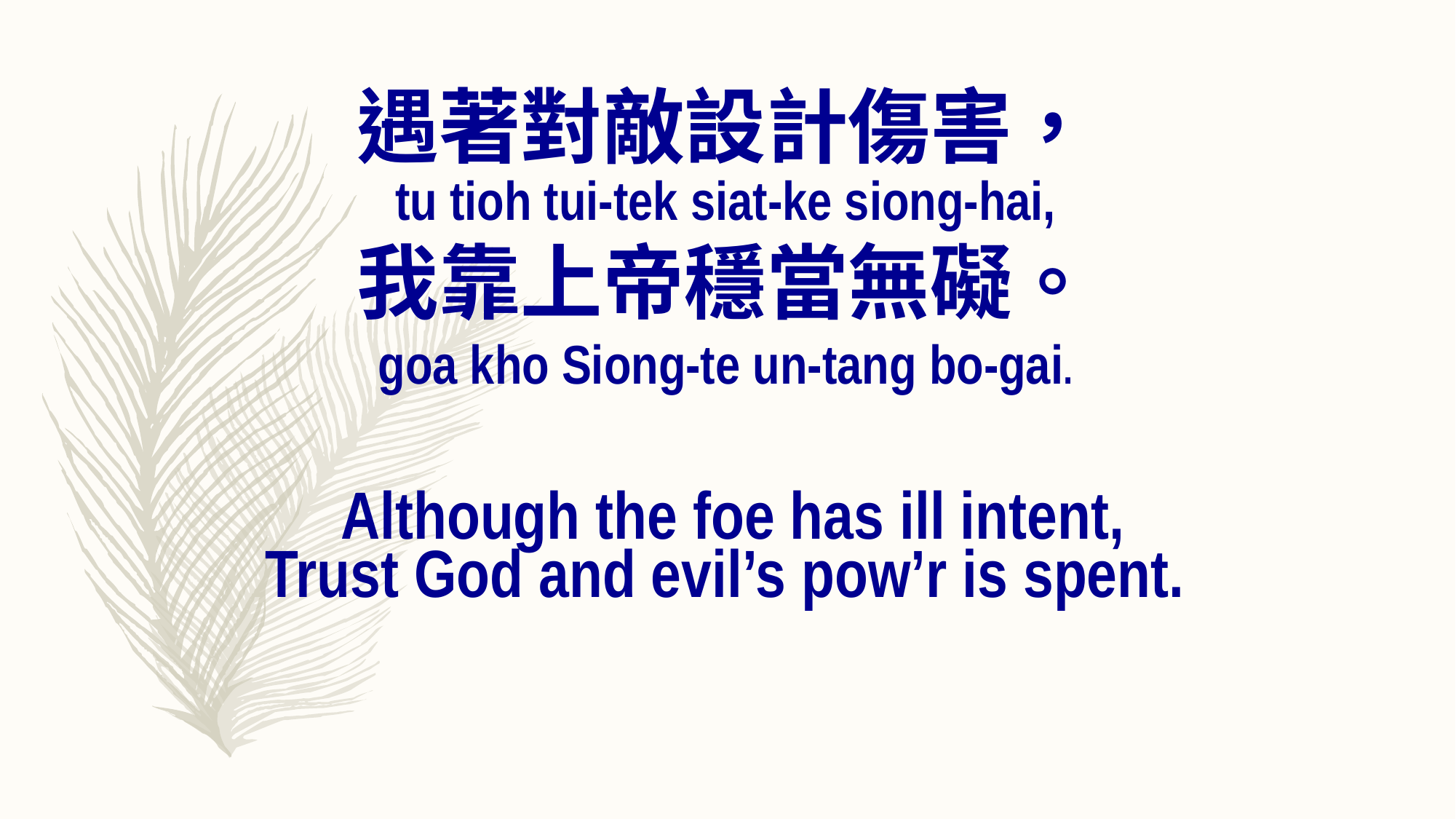

遇著對敵設計傷害，
tu tioh tui-tek siat-ke siong-hai,
我靠上帝穩當無礙。
goa kho Siong-te un-tang bo-gai.
 Although the foe has ill intent,
Trust God and evil’s pow’r is spent.